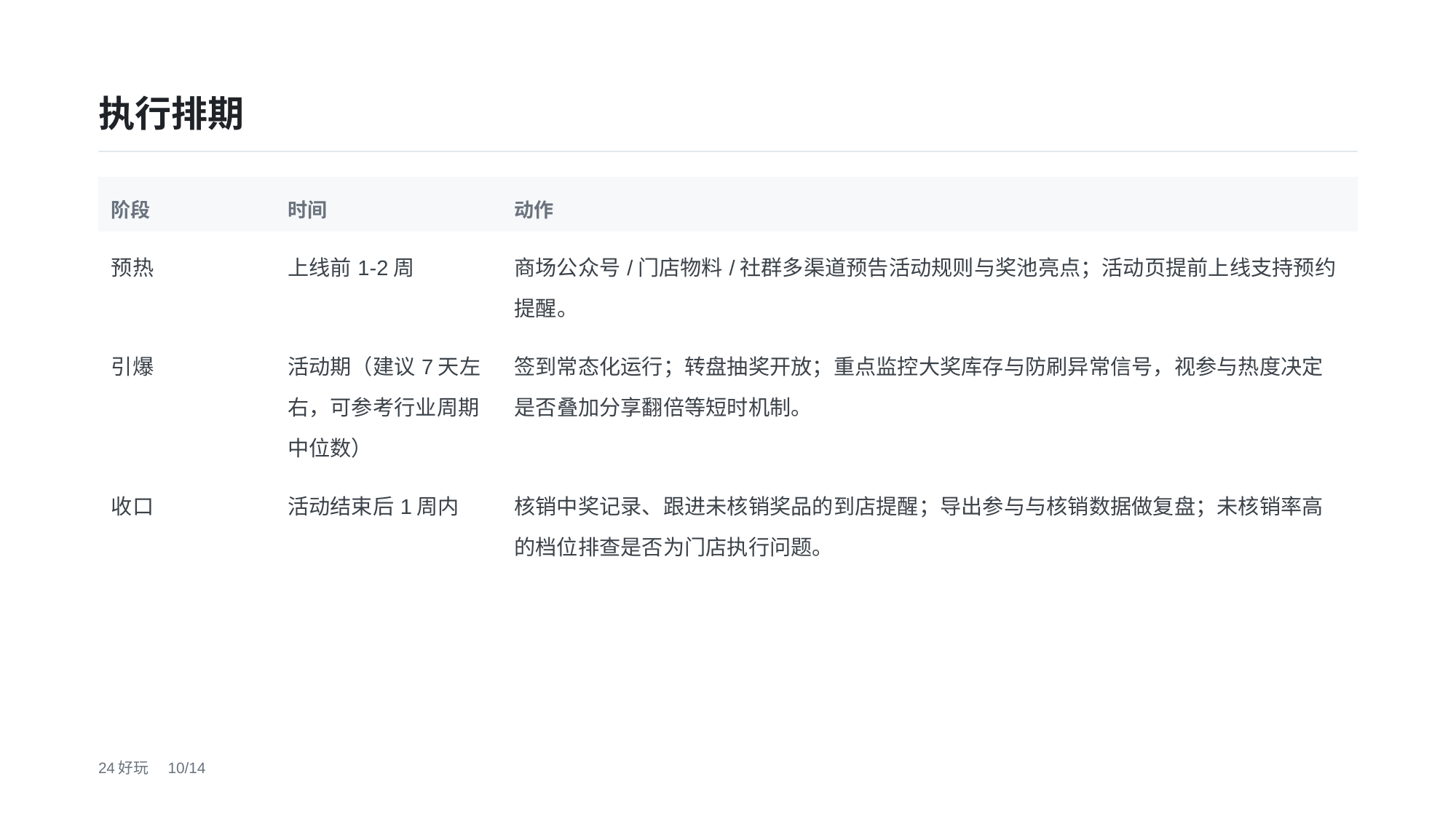

执行排期

| 阶段 | 时间 | 动作 |
| --- | --- | --- |
| 预热 | 上线前1-2周 | 商场公众号/门店物料/社群多渠道预告活动规则与奖池亮点；活动页提前上线支持预约提醒。 |
| 引爆 | 活动期（建议7天左右，可参考行业周期中位数） | 签到常态化运行；转盘抽奖开放；重点监控大奖库存与防刷异常信号，视参与热度决定是否叠加分享翻倍等短时机制。 |
| 收口 | 活动结束后1周内 | 核销中奖记录、跟进未核销奖品的到店提醒；导出参与与核销数据做复盘；未核销率高的档位排查是否为门店执行问题。 |
24好玩　10/14